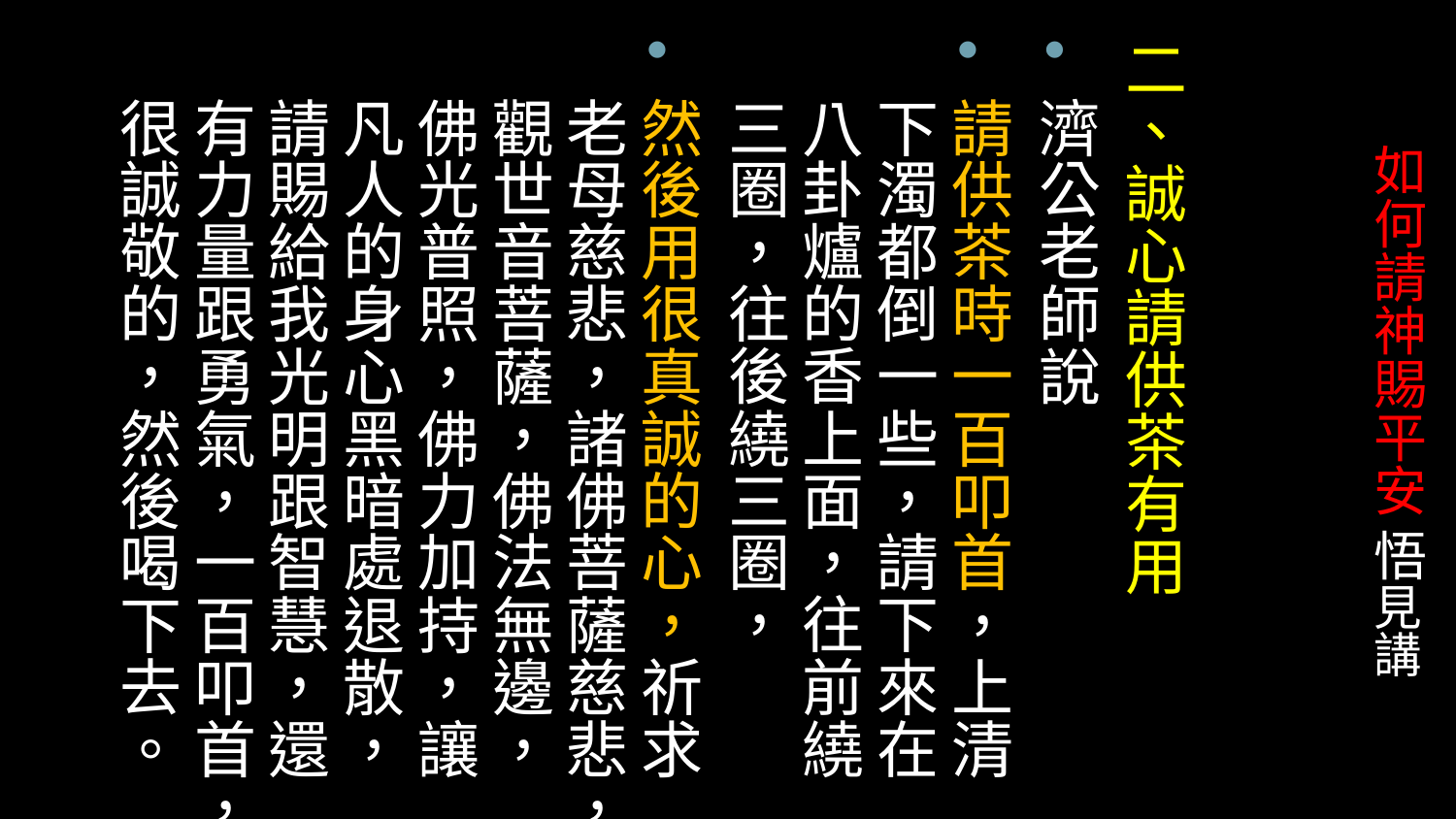

二、誠心請供茶有用
濟公老師說
請供茶時一百叩首，上清下濁都倒一些，請下來在八卦爐的香上面，往前繞三圈，往後繞三圈，
然後用很真誠的心，祈求 老母慈悲，諸佛菩薩慈悲，觀世音菩薩，佛法無邊，佛光普照，佛力加持，讓凡人的身心黑暗處退散，請賜給我光明跟智慧，還有力量跟勇氣，一百叩首，很誠敬的，然後喝下去。

# 如何請神賜平安 悟見講